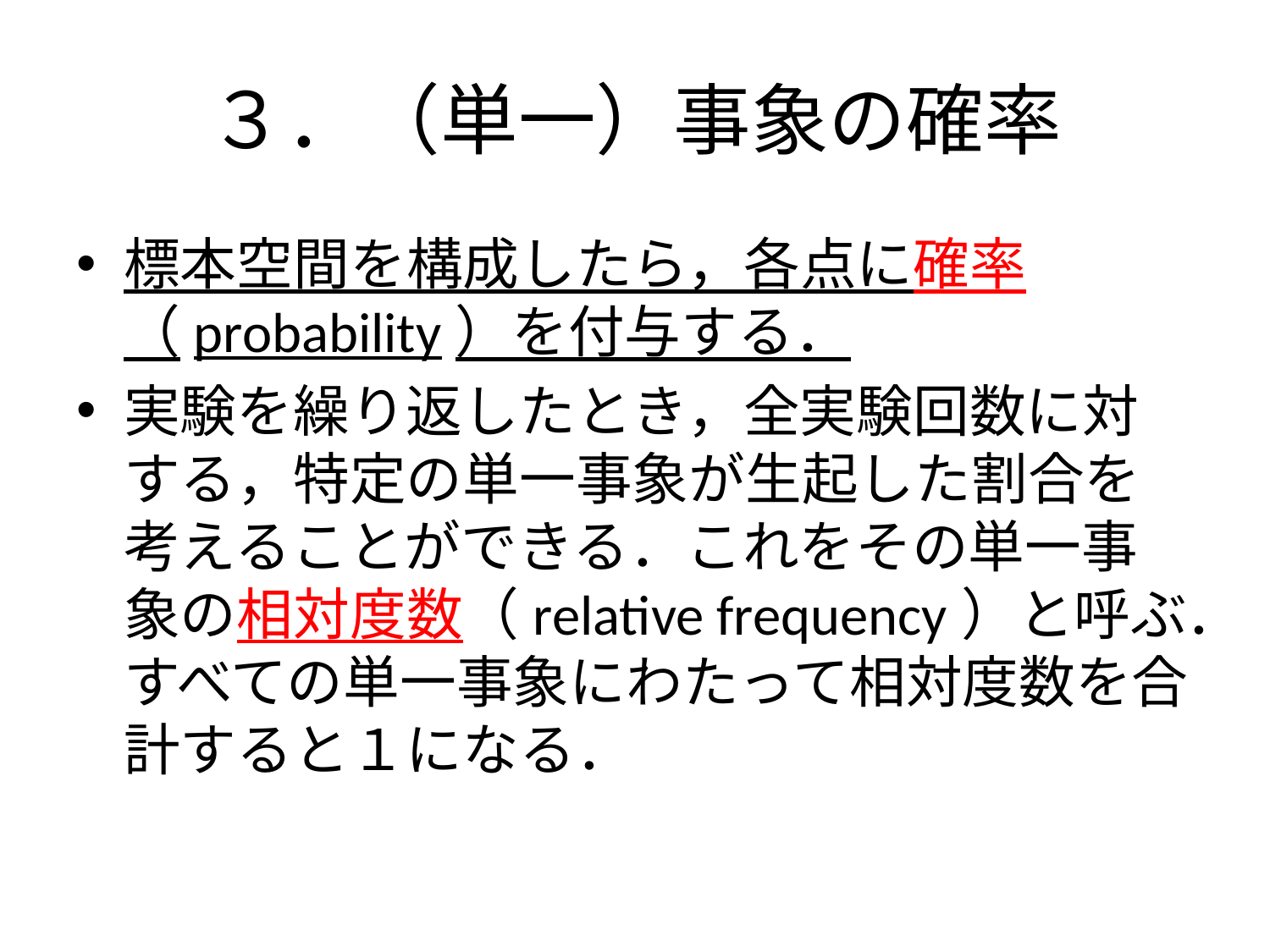

# ３．（単一）事象の確率
標本空間を構成したら，各点に確率（probability）を付与する．
実験を繰り返したとき，全実験回数に対する，特定の単一事象が生起した割合を考えることができる．これをその単一事象の相対度数（relative frequency）と呼ぶ．すべての単一事象にわたって相対度数を合計すると１になる．